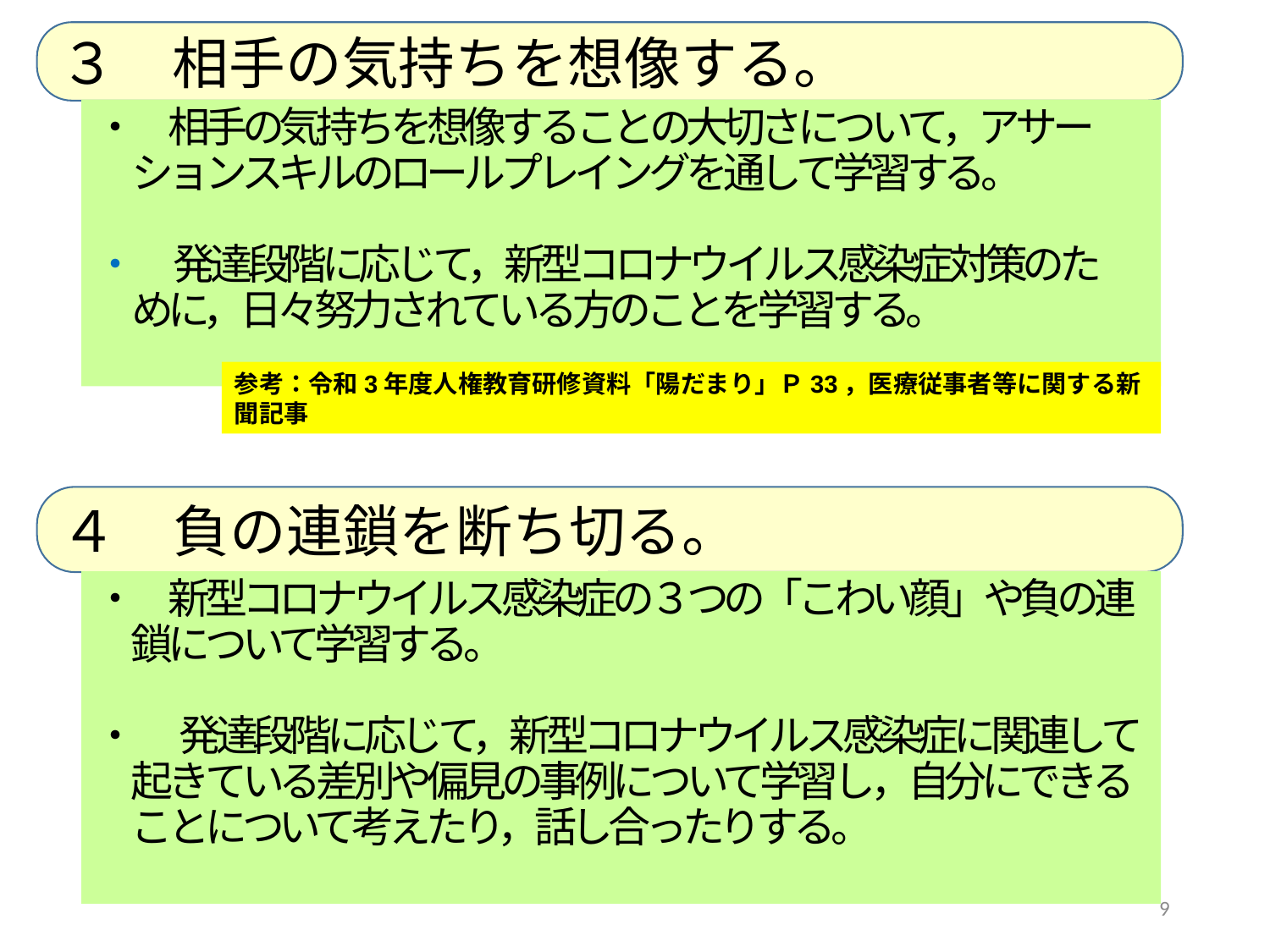

３　相手の気持ちを想像する。
# ・　相手の気持ちを想像することの大切さについて，アサー 　ションスキルのロールプレイングを通して学習する。 　　　　　　　　　　　　　　 ・　発達段階に応じて，新型コロナウイルス感染症対策のた 　めに，日々努力されている方のことを学習する。
参考：令和3年度人権教育研修資料「陽だまり」Ｐ33，医療従事者等に関する新聞記事
４　負の連鎖を断ち切る。
・　新型コロナウイルス感染症の３つの「こわい顔」や負の連
　鎖について学習する。
・　発達段階に応じて，新型コロナウイルス感染症に関連して
　起きている差別や偏見の事例について学習し，自分にできる
　ことについて考えたり，話し合ったりする。
9